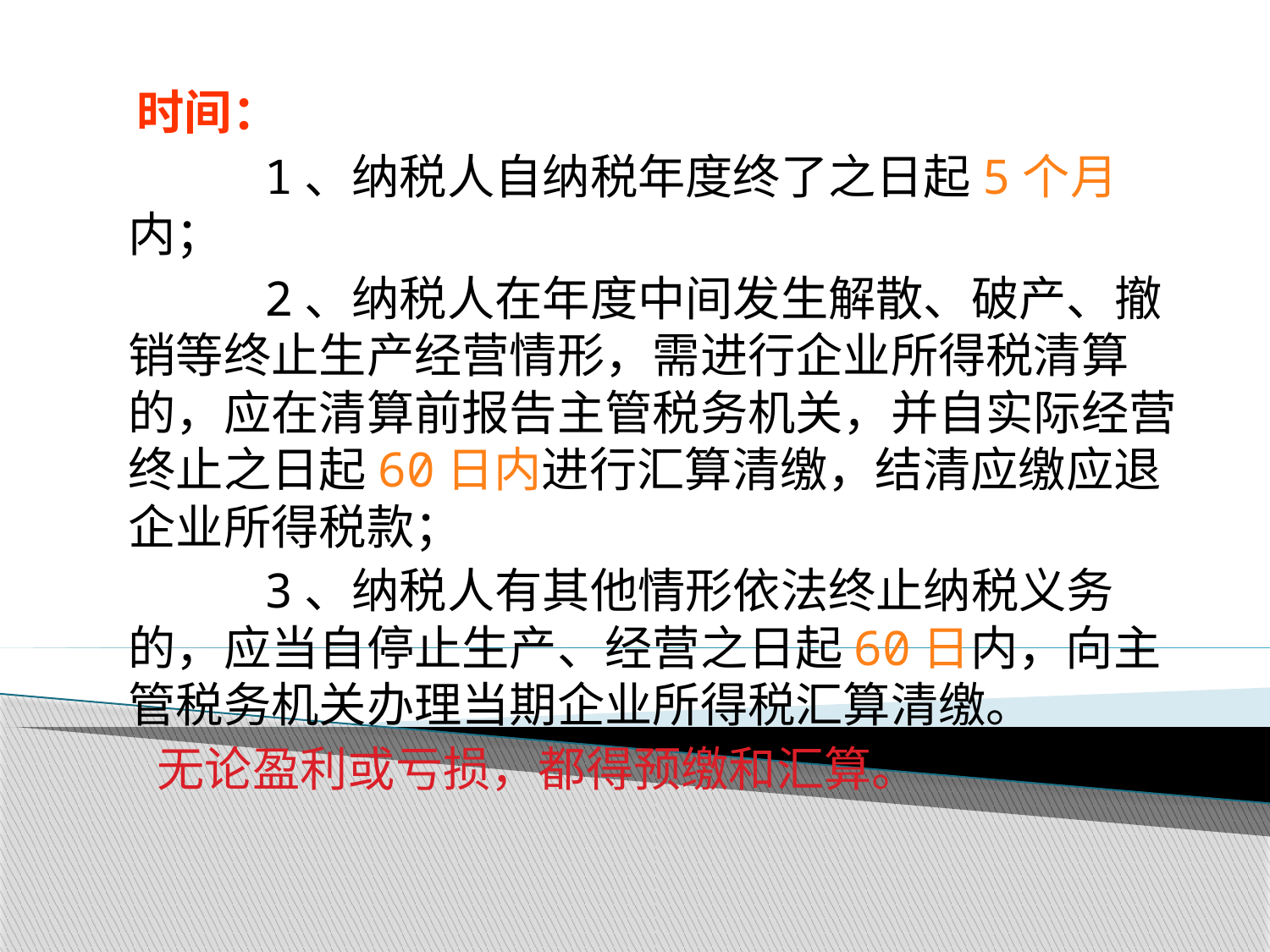

时间：
      1、纳税人自纳税年度终了之日起5个月内；
      2、纳税人在年度中间发生解散、破产、撤销等终止生产经营情形，需进行企业所得税清算的，应在清算前报告主管税务机关，并自实际经营终止之日起60日内进行汇算清缴，结清应缴应退企业所得税款；
      3、纳税人有其他情形依法终止纳税义务的，应当自停止生产、经营之日起60日内，向主管税务机关办理当期企业所得税汇算清缴。
     无论盈利或亏损，都得预缴和汇算。